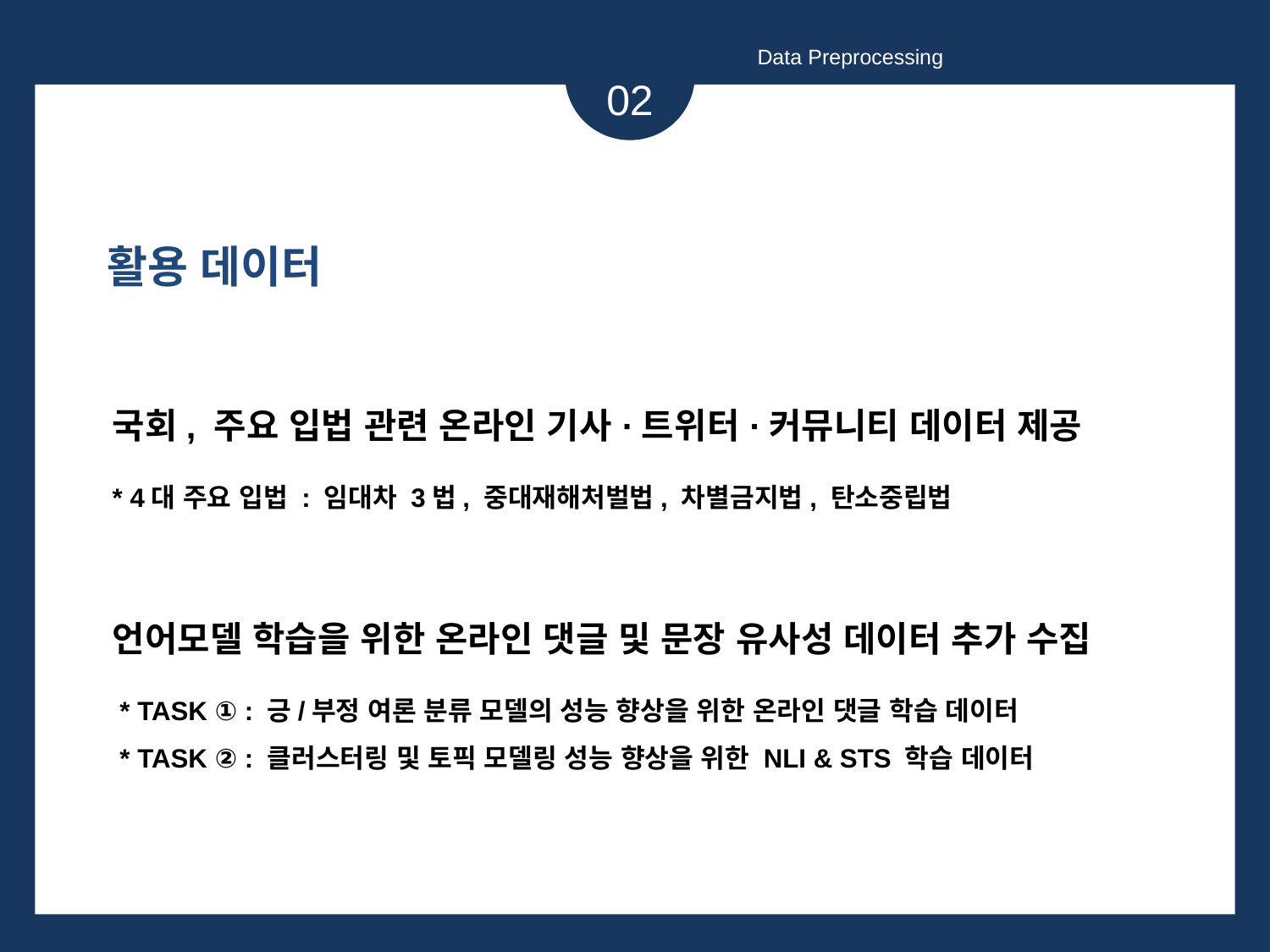

Data Preprocessing
02

활용 데이터
국회, 주요 입법 관련 온라인 기사 ∙ 트위터 ∙ 커뮤니티 데이터 제공

* 4대 주요 입법 : 임대차 3법, 중대재해처벌법, 차별금지법, 탄소중립법
언어모델 학습을 위한 온라인 댓글 및 문장 유사성 데이터 추가 수집

 * TASK ① : 긍/부정 여론 분류 모델의 성능 향상을 위한 온라인 댓글 학습 데이터
 * TASK ② : 클러스터링 및 토픽 모델링 성능 향상을 위한 NLI & STS 학습 데이터